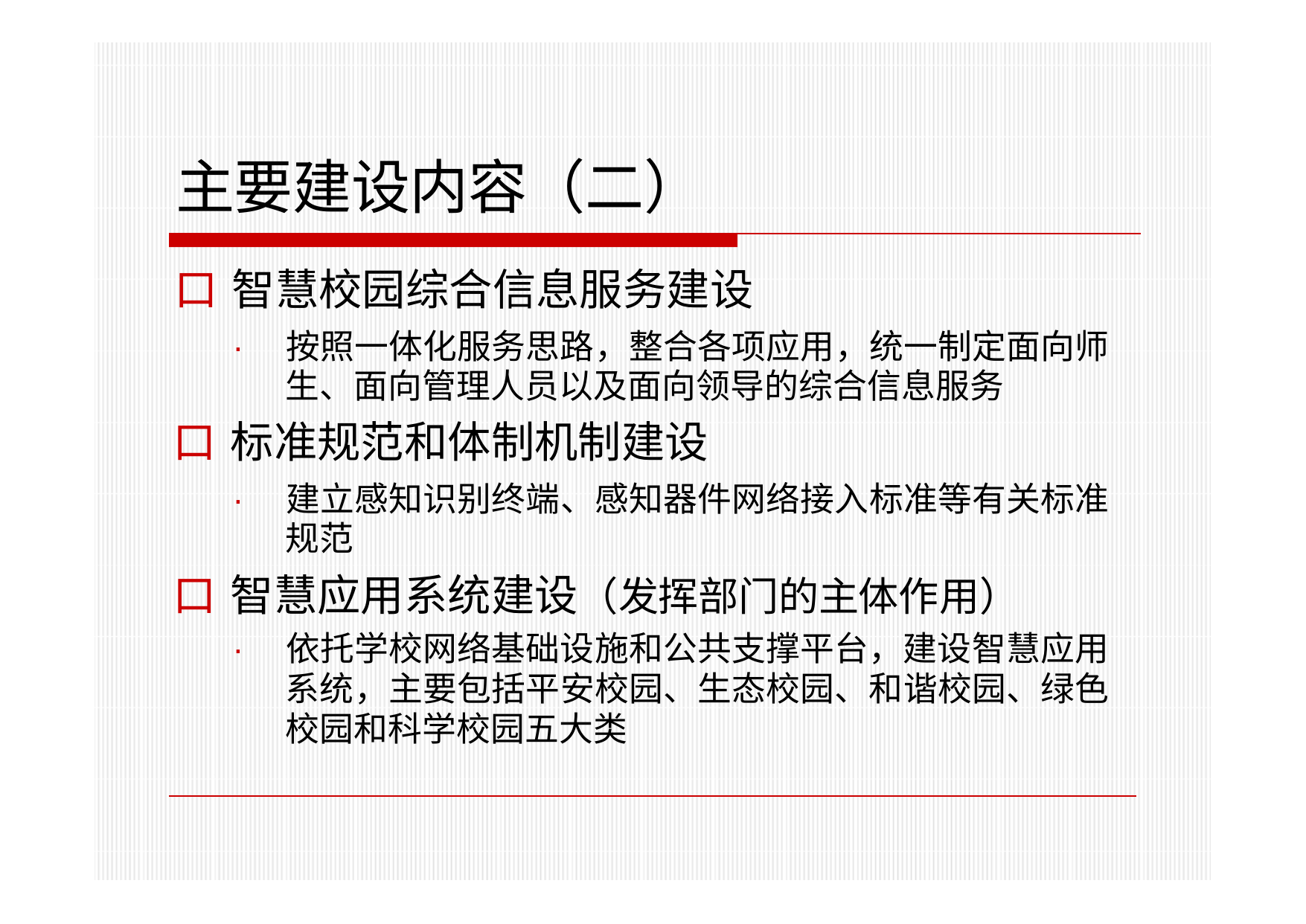

# 主要建设内容（二）

口 智慧校园综合信息服务建设

·	按照一体化服务思路，整合各项应用，统一制定面向师 生、面向管理人员以及面向领导的综合信息服务

口 标准规范和体制机制建设

·	建立感知识别终端、感知器件网络接入标准等有关标准 规范

口 智慧应用系统建设（发挥部门的主体作用）

·	依托学校网络基础设施和公共支撑平台，建设智慧应用 系统，主要包括平安校园、生态校园、和谐校园、绿色 校园和科学校园五大类